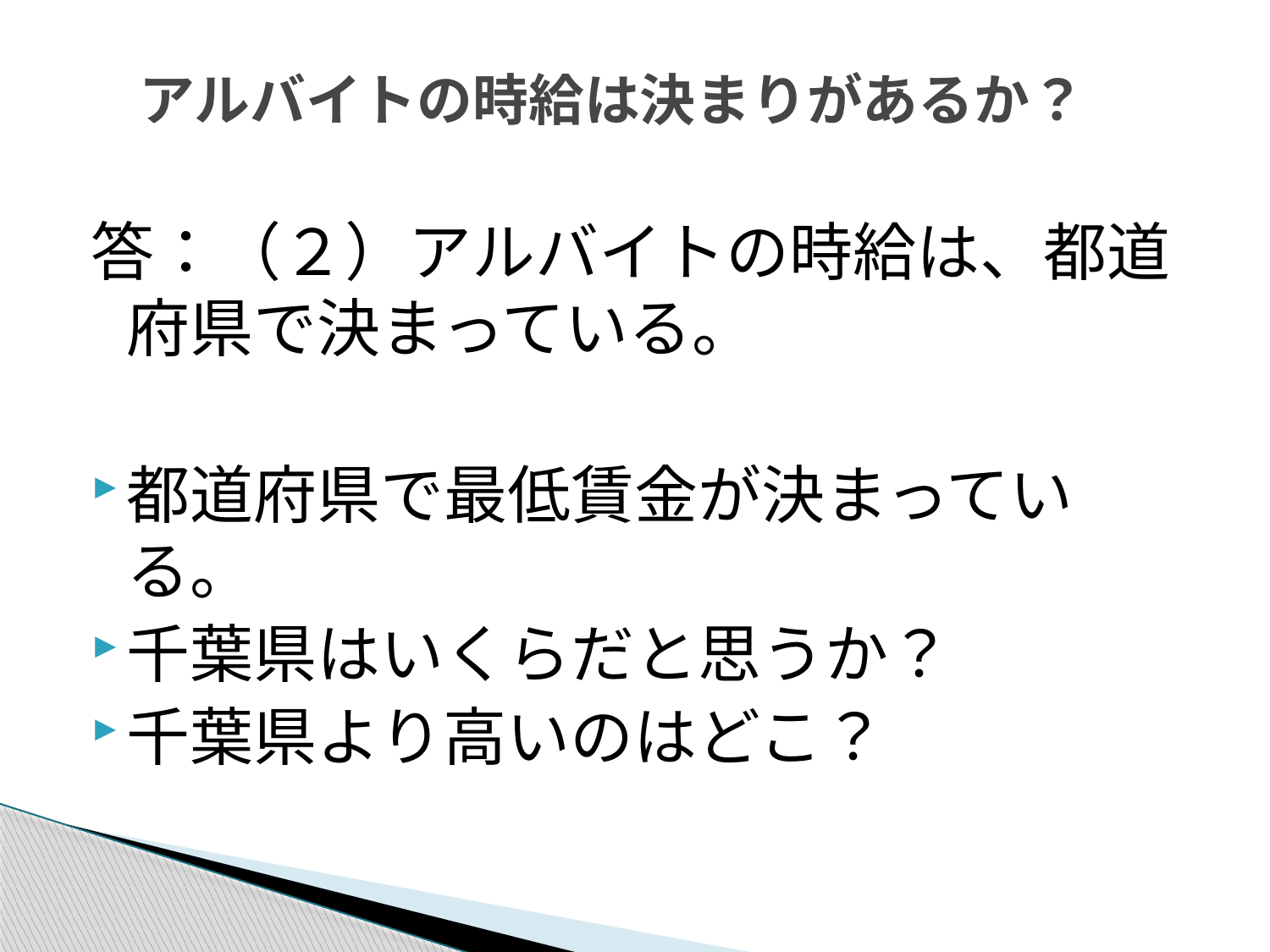

# アルバイトの時給は決まりがあるか？
答：（２）アルバイトの時給は、都道府県で決まっている。

都道府県で最低賃金が決まっている。
千葉県はいくらだと思うか？
千葉県より高いのはどこ？